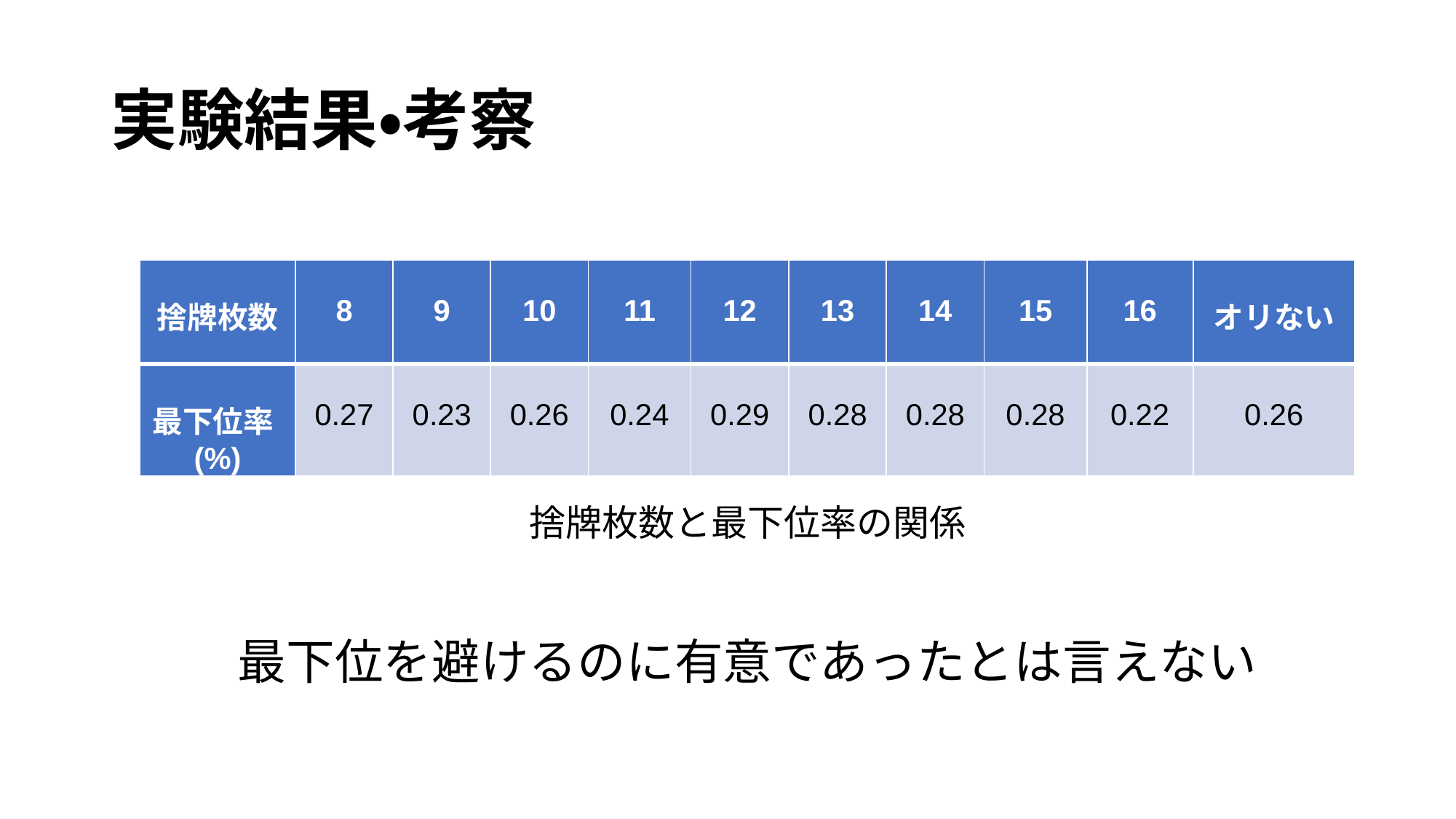

# 実験結果・考察
| 捨牌枚数 | 8 | 9 | 10 | 11 | 12 | 13 | 14 | 15 | 16 | オリない |
| --- | --- | --- | --- | --- | --- | --- | --- | --- | --- | --- |
| 最下位率(%) | 0.27 | 0.23 | 0.26 | 0.24 | 0.29 | 0.28 | 0.28 | 0.28 | 0.22 | 0.26 |
捨牌枚数と最下位率の関係
最下位を避けるのに有意であったとは言えない